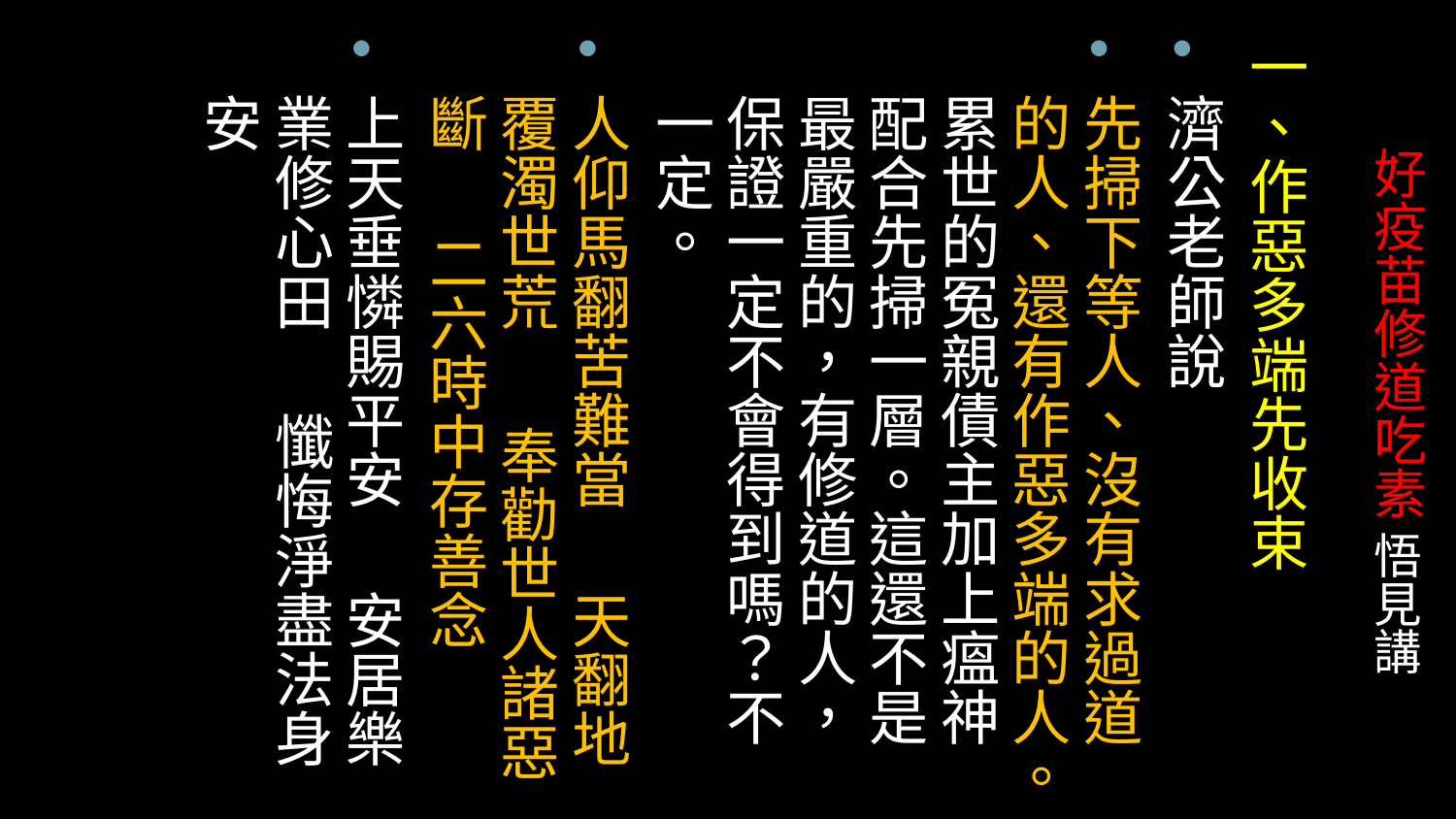

一、作惡多端先收束
濟公老師說
先掃下等人、沒有求過道的人、還有作惡多端的人。累世的冤親債主加上瘟神配合先掃一層。這還不是最嚴重的，有修道的人，保證一定不會得到嗎？不一定。
人仰馬翻苦難當      天翻地覆濁世荒       奉勸世人諸惡斷      二六時中存善念
上天垂憐賜平安      安居樂業修心田      懺悔淨盡法身安

# 好疫苗修道吃素 悟見講